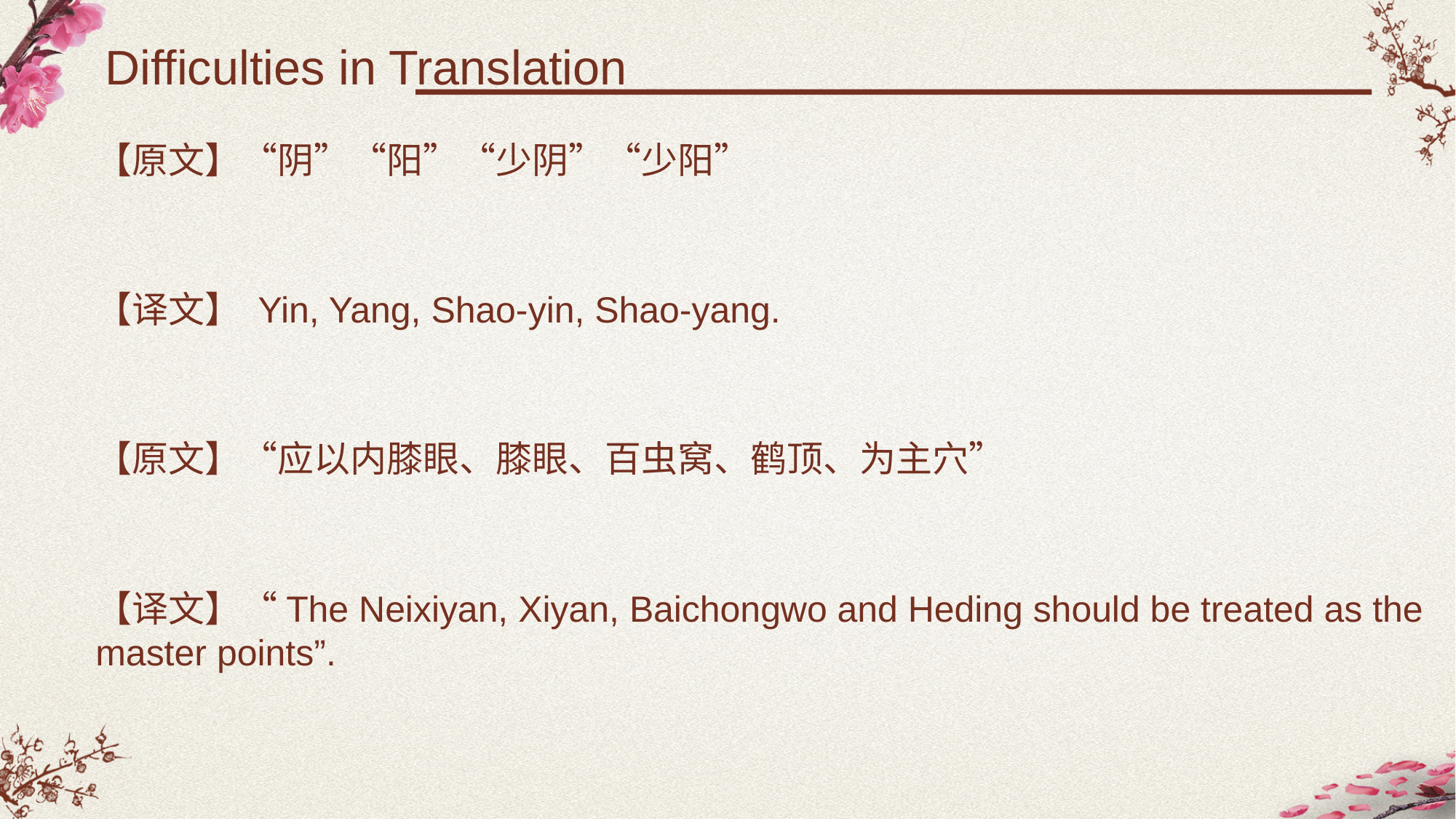

Difficulties in Translation

【原文】“阴”“阳”“少阴”“少阳”
【译文】 Yin, Yang, Shao-yin, Shao-yang.
【原文】“应以内膝眼、膝眼、百虫窝、鹤顶、为主穴”
【译文】“The Neixiyan, Xiyan, Baichongwo and Heding should be treated as the master points”.